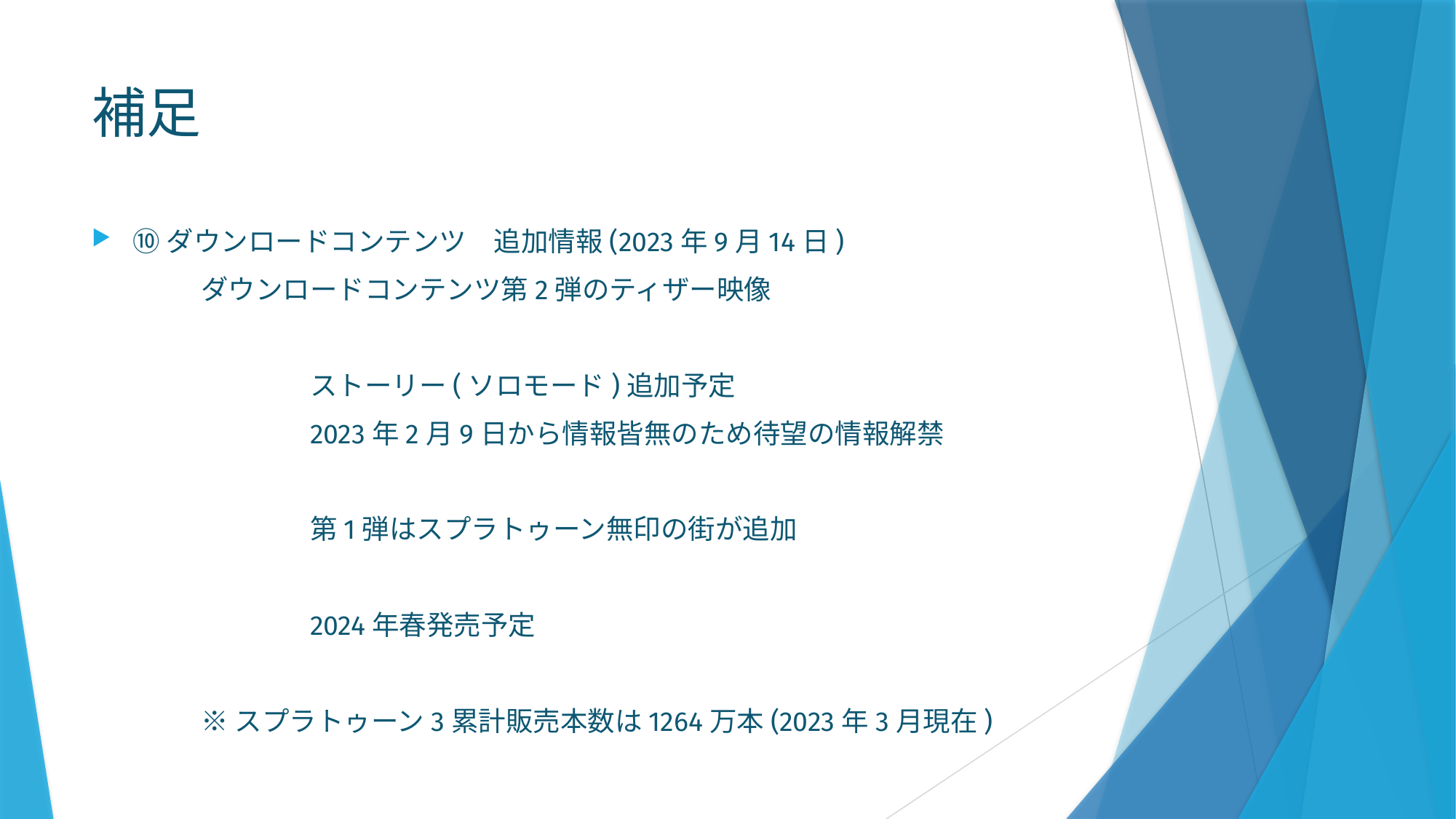

# 補足
⑩ダウンロードコンテンツ　追加情報(2023年9月14日)
	ダウンロードコンテンツ第2弾のティザー映像

		ストーリー(ソロモード)追加予定
		2023年2月9日から情報皆無のため待望の情報解禁

		第1弾はスプラトゥーン無印の街が追加

		2024年春発売予定

	※スプラトゥーン3累計販売本数は1264万本(2023年3月現在)